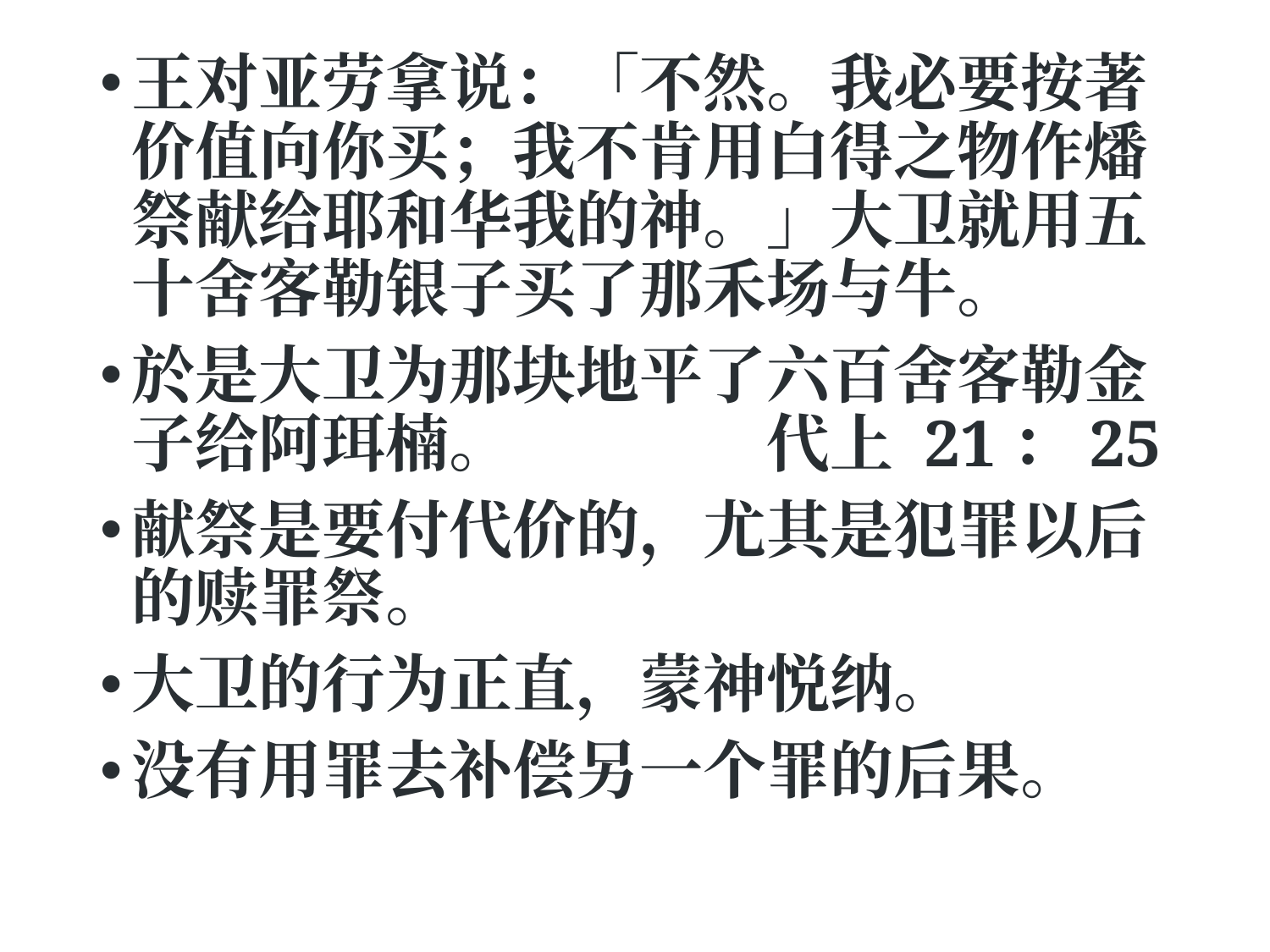

王对亚劳拿说：「不然。我必要按著价值向你买；我不肯用白得之物作燔祭献给耶和华我的神。」大卫就用五十舍客勒银子买了那禾场与牛。
於是大卫为那块地平了六百舍客勒金子给阿珥楠。		代上 21：25
献祭是要付代价的，尤其是犯罪以后的赎罪祭。
大卫的行为正直，蒙神悦纳。
没有用罪去补偿另一个罪的后果。